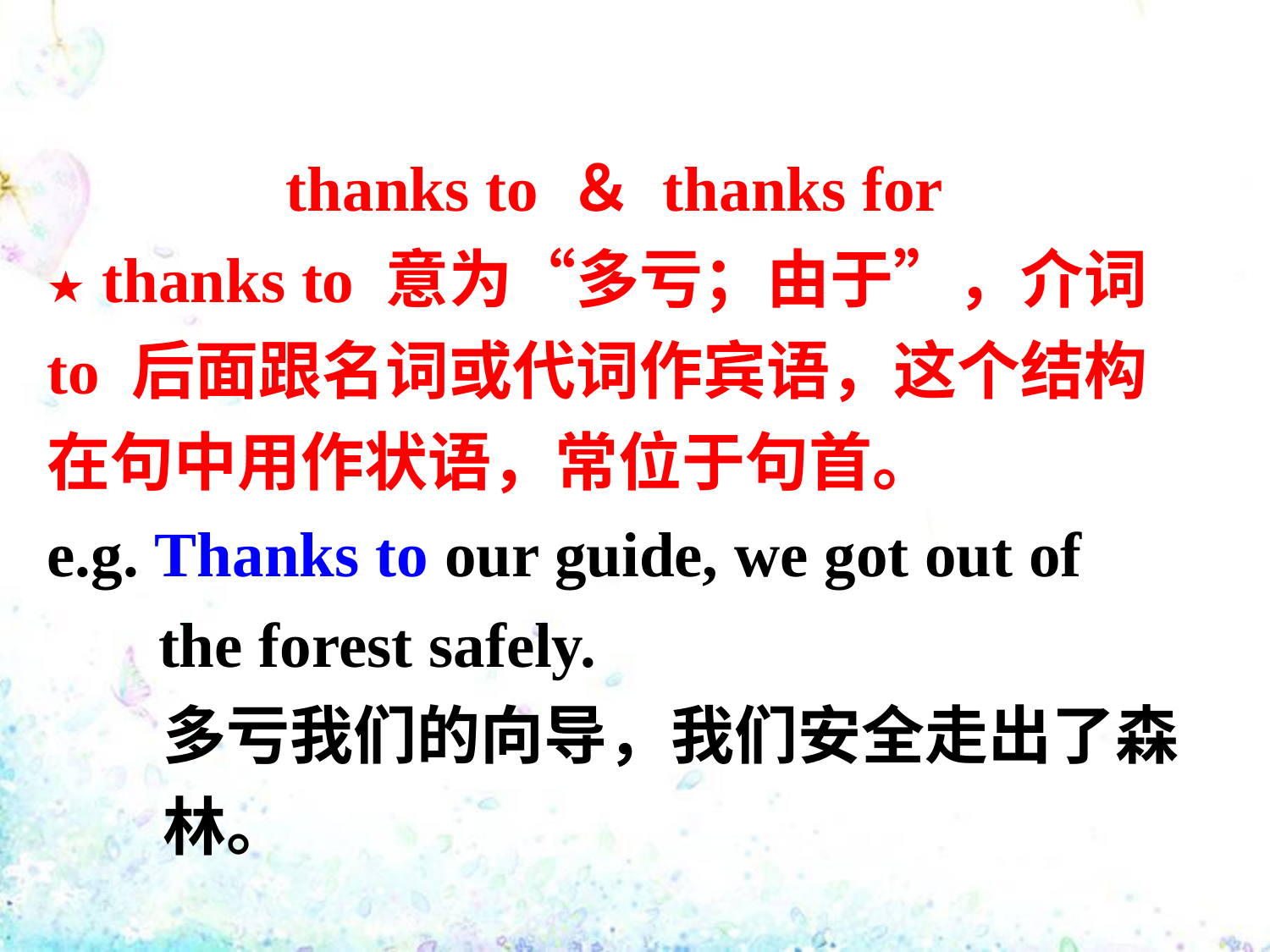

thanks to ＆ thanks for
★ thanks to 意为“多亏；由于”，介词to 后面跟名词或代词作宾语，这个结构
在句中用作状语，常位于句首。
e.g. Thanks to our guide, we got out of
       the forest safely.
       多亏我们的向导，我们安全走出了森
       林。